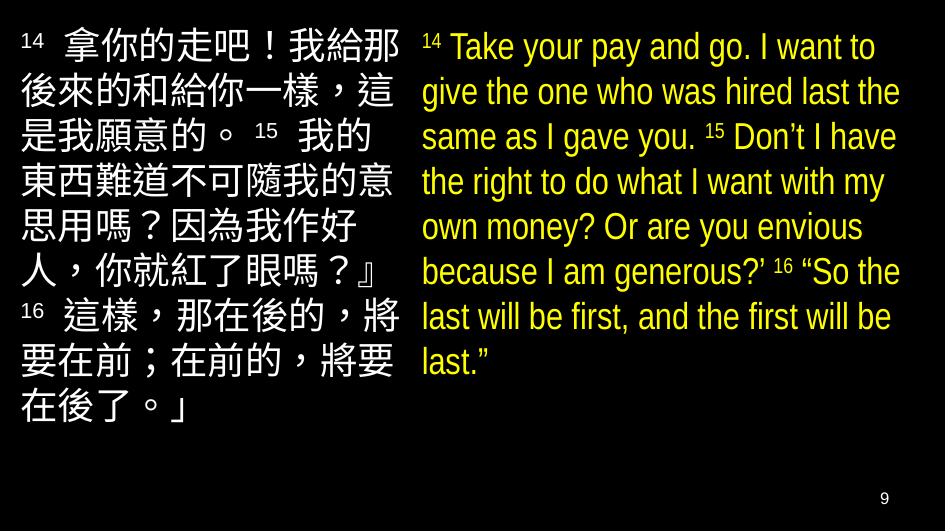

14 拿你的走吧！我給那後來的和給你一樣，這是我願意的。15 我的東西難道不可隨我的意思用嗎？因為我作好人，你就紅了眼嗎？』16 這樣，那在後的，將要在前；在前的，將要在後了。」

14 Take your pay and go. I want to give the one who was hired last the same as I gave you. 15 Don’t I have the right to do what I want with my own money? Or are you envious because I am generous?’ 16 “So the last will be first, and the first will be last.”

9